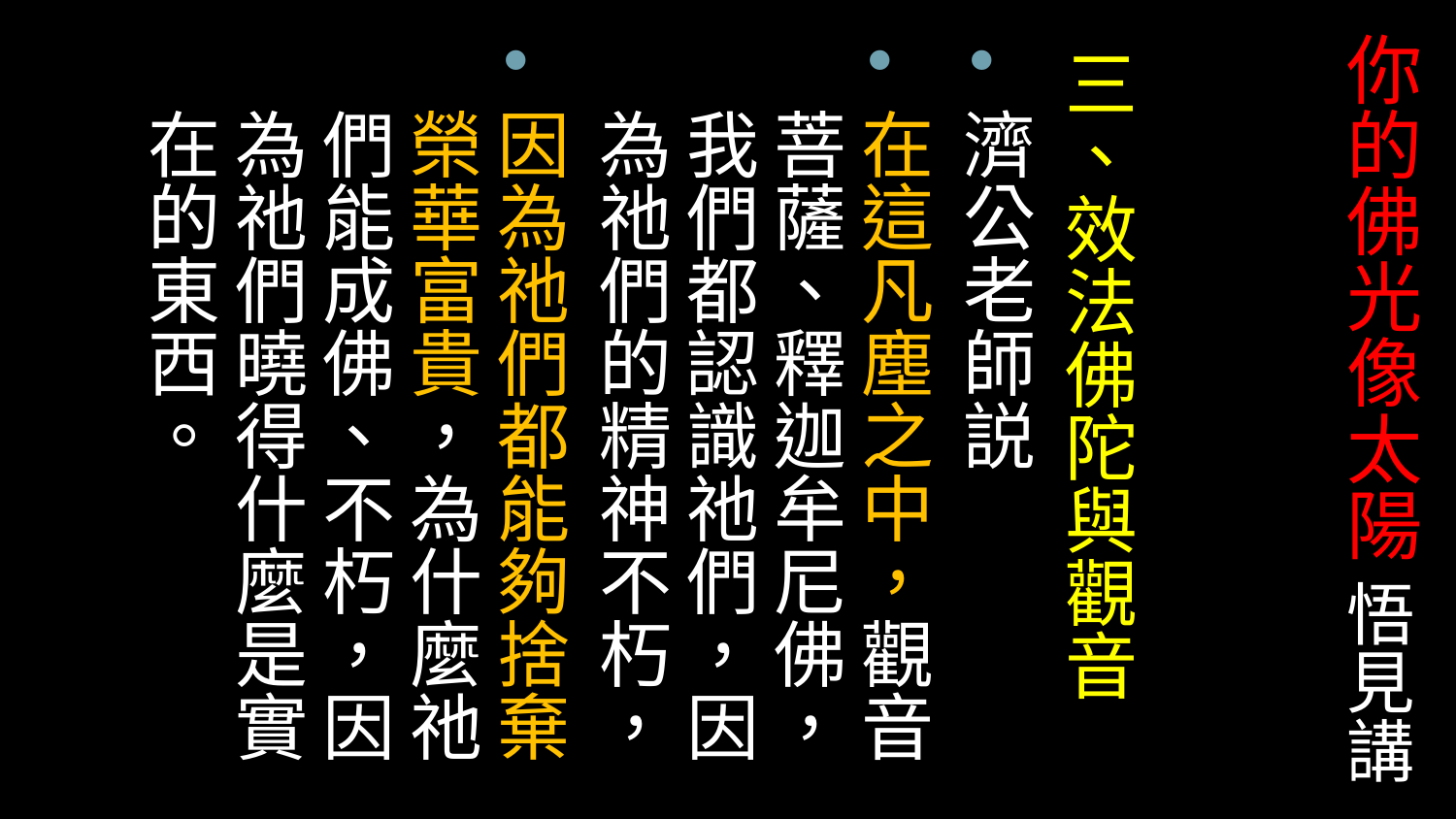

# 你的佛光像太陽 悟見講
三、效法佛陀與觀音
濟公老師説
在這凡塵之中，觀音菩薩、釋迦牟尼佛，我們都認識祂們，因為祂們的精神不朽，
因為祂們都能夠捨棄榮華富貴，為什麼祂們能成佛、不朽，因為祂們曉得什麼是實在的東西。